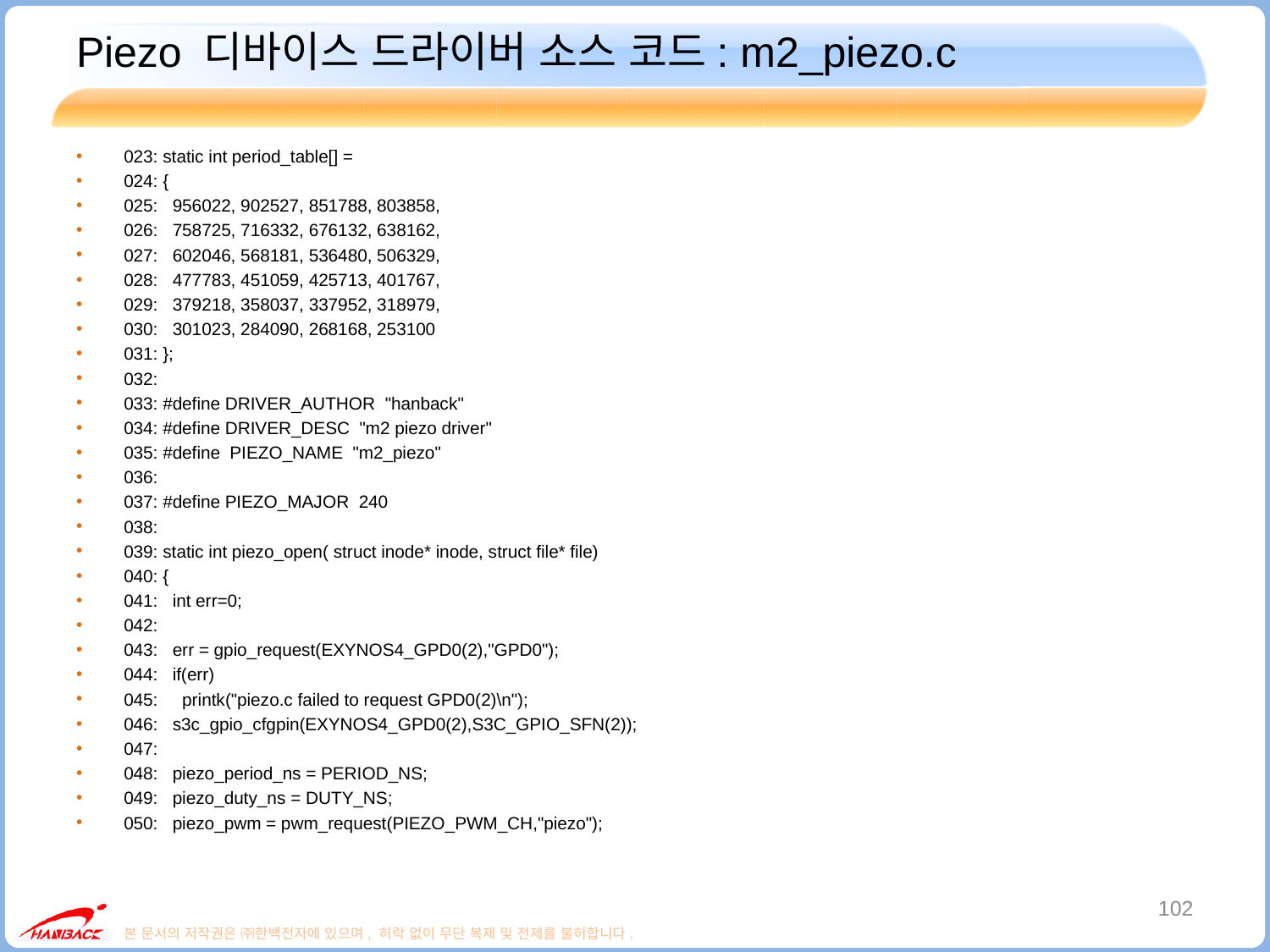

# Piezo 디바이스 드라이버 소스 코드: m2_piezo.c
023: static int period_table[] =
024: {
025:   956022, 902527, 851788, 803858,
026:   758725, 716332, 676132, 638162,
027:   602046, 568181, 536480, 506329,
028:   477783, 451059, 425713, 401767,
029:   379218, 358037, 337952, 318979,
030:   301023, 284090, 268168, 253100
031: };
032:
033: #define DRIVER_AUTHOR  "hanback"
034: #define DRIVER_DESC  "m2 piezo driver"
035: #define  PIEZO_NAME  "m2_piezo"
036:
037: #define PIEZO_MAJOR  240
038:
039: static int piezo_open( struct inode* inode, struct file* file)
040: {
041:   int err=0;
042:
043:   err = gpio_request(EXYNOS4_GPD0(2),"GPD0");
044:   if(err)
045:     printk("piezo.c failed to request GPD0(2)\n");
046:   s3c_gpio_cfgpin(EXYNOS4_GPD0(2),S3C_GPIO_SFN(2));
047:
048:   piezo_period_ns = PERIOD_NS;
049:   piezo_duty_ns = DUTY_NS;
050:   piezo_pwm = pwm_request(PIEZO_PWM_CH,"piezo");
102